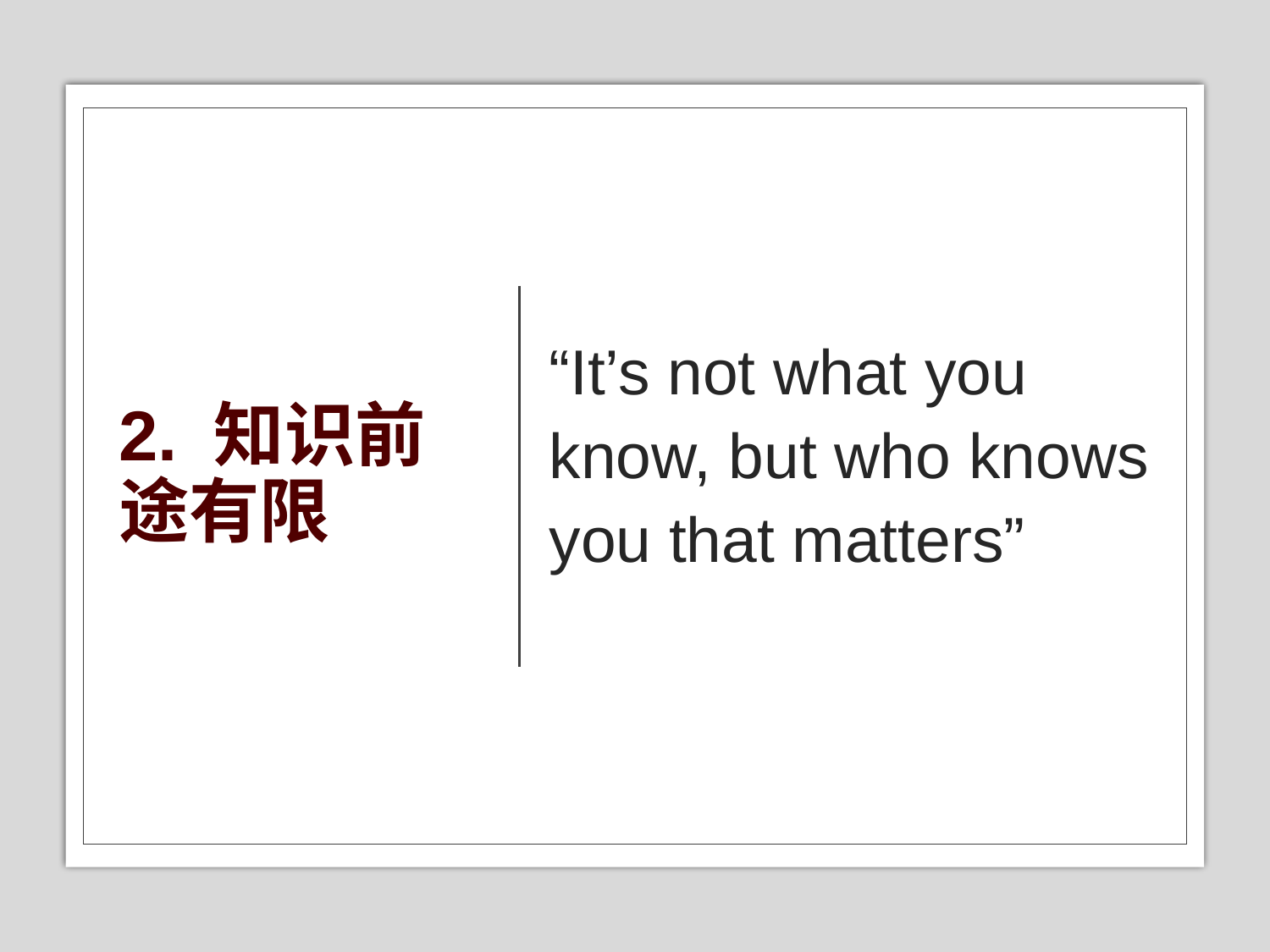

# 2. 知识前途有限

“It’s not what you know, but who knows you that matters”